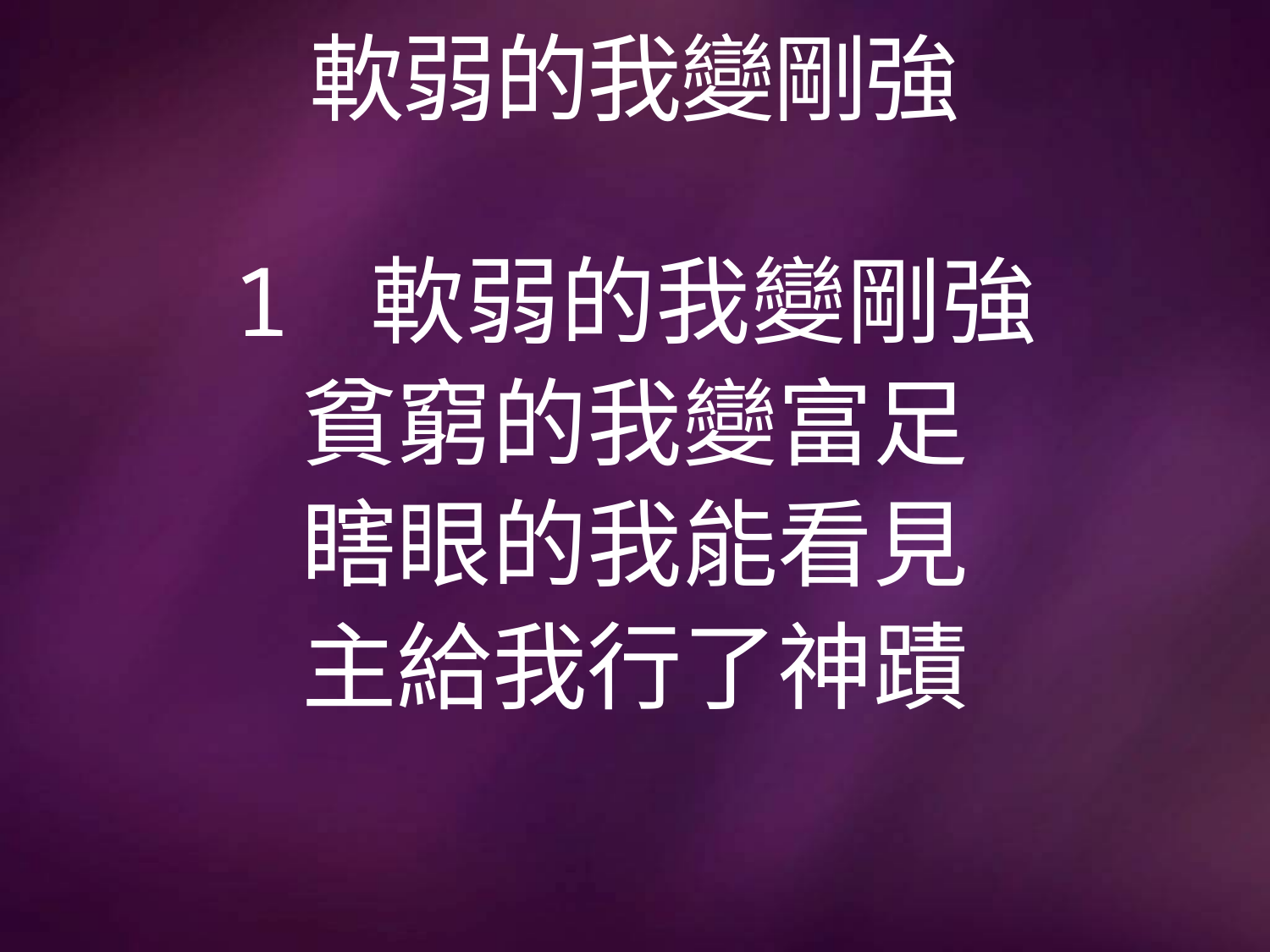

# 軟弱的我變剛強
1 軟弱的我變剛強
貧窮的我變富足
瞎眼的我能看見
主給我行了神蹟